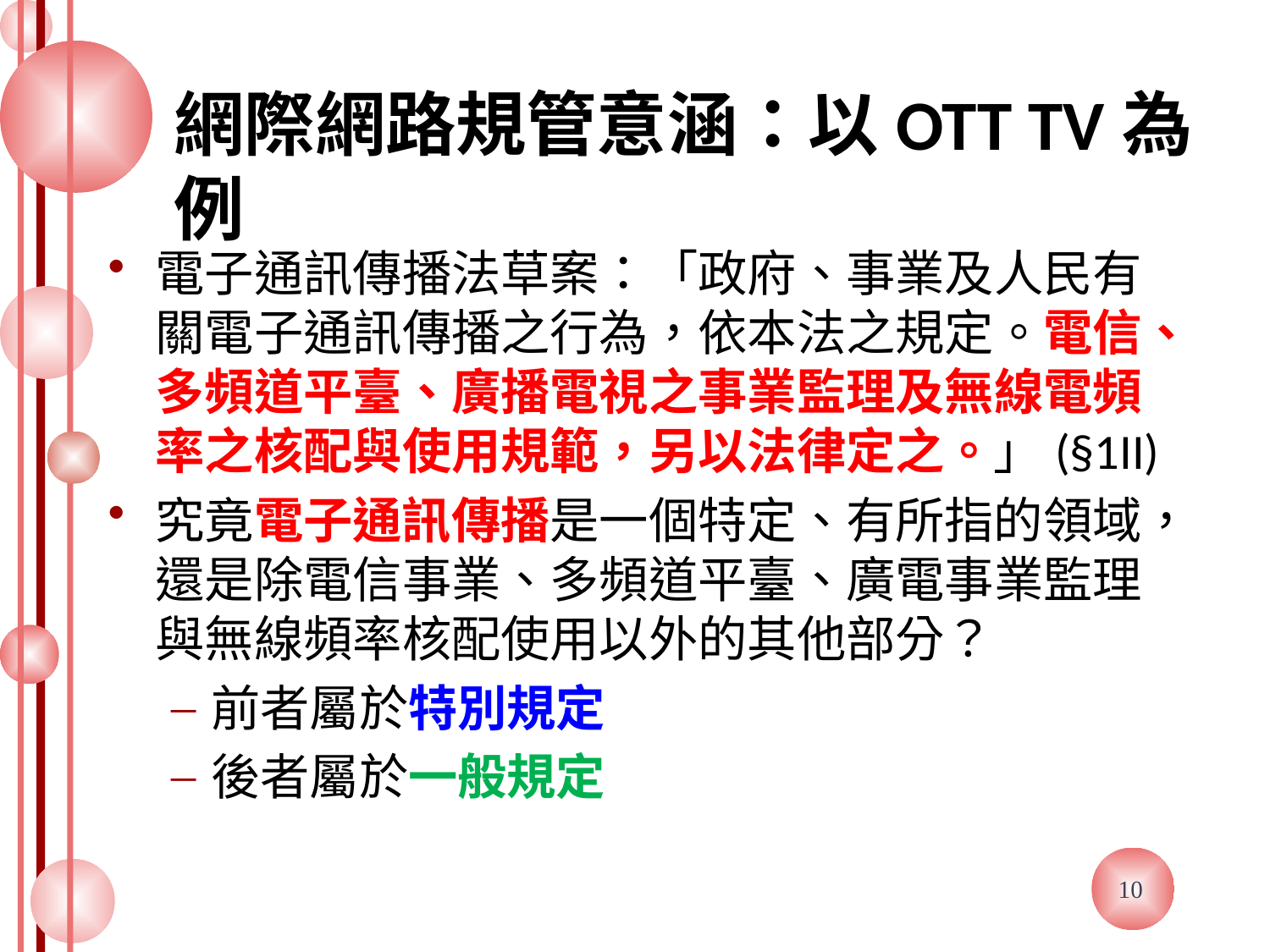

# 網際網路規管意涵：以OTT TV為例
電子通訊傳播法草案：「政府、事業及人民有關電子通訊傳播之行為，依本法之規定。電信、多頻道平臺、廣播電視之事業監理及無線電頻率之核配與使用規範，另以法律定之。」(§1II)
究竟電子通訊傳播是一個特定、有所指的領域，還是除電信事業、多頻道平臺、廣電事業監理與無線頻率核配使用以外的其他部分？
前者屬於特別規定
後者屬於一般規定

10